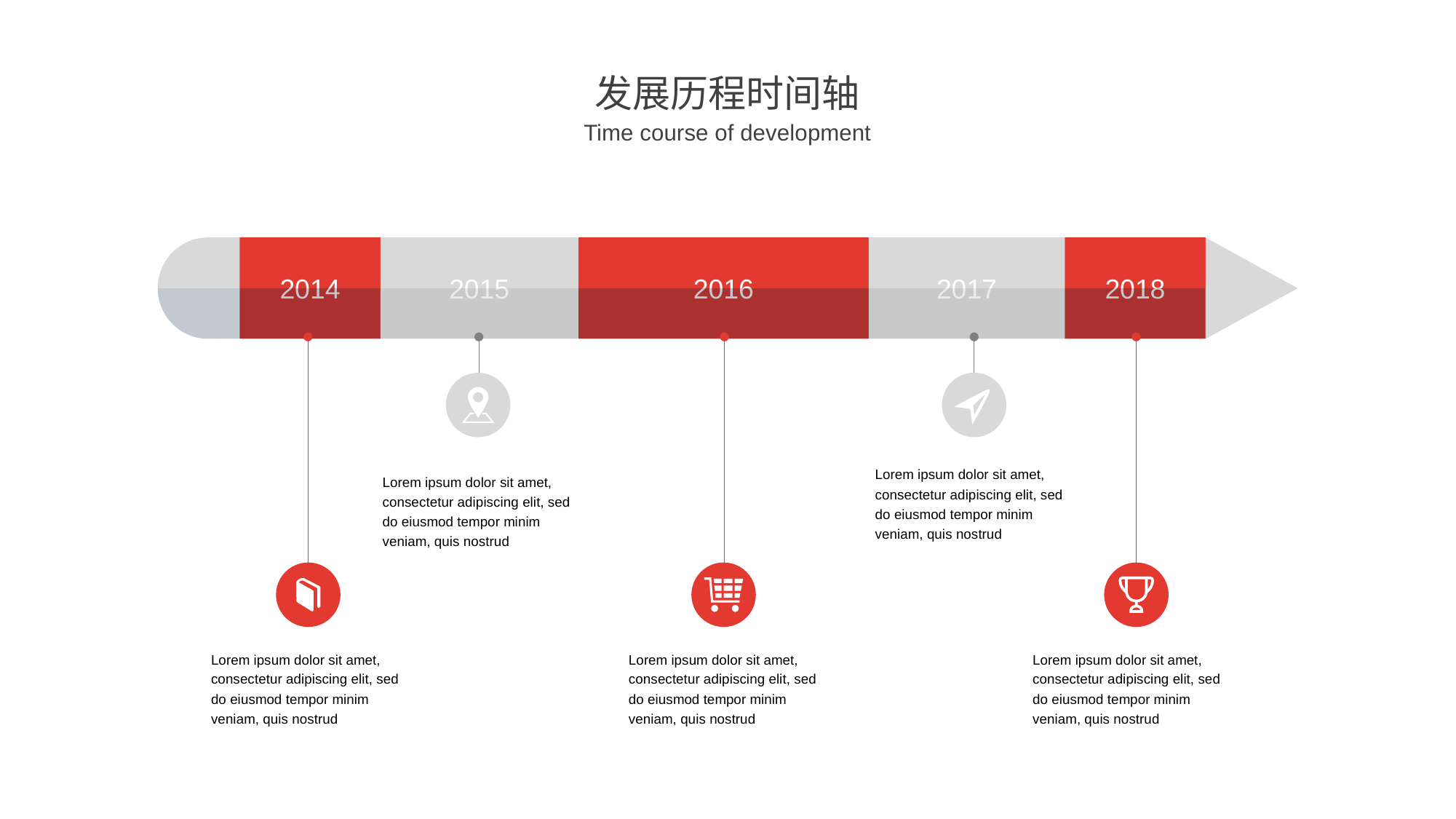

发展历程时间轴
Time course of development

2014
2015
2016
2017
2018

Lorem ipsum dolor sit amet, consectetur adipiscing elit, sed do eiusmod tempor minim veniam, quis nostrud
Lorem ipsum dolor sit amet, consectetur adipiscing elit, sed do eiusmod tempor minim veniam, quis nostrud

Lorem ipsum dolor sit amet, consectetur adipiscing elit, sed do eiusmod tempor minim veniam, quis nostrud
Lorem ipsum dolor sit amet, consectetur adipiscing elit, sed do eiusmod tempor minim veniam, quis nostrud
Lorem ipsum dolor sit amet, consectetur adipiscing elit, sed do eiusmod tempor minim veniam, quis nostrud